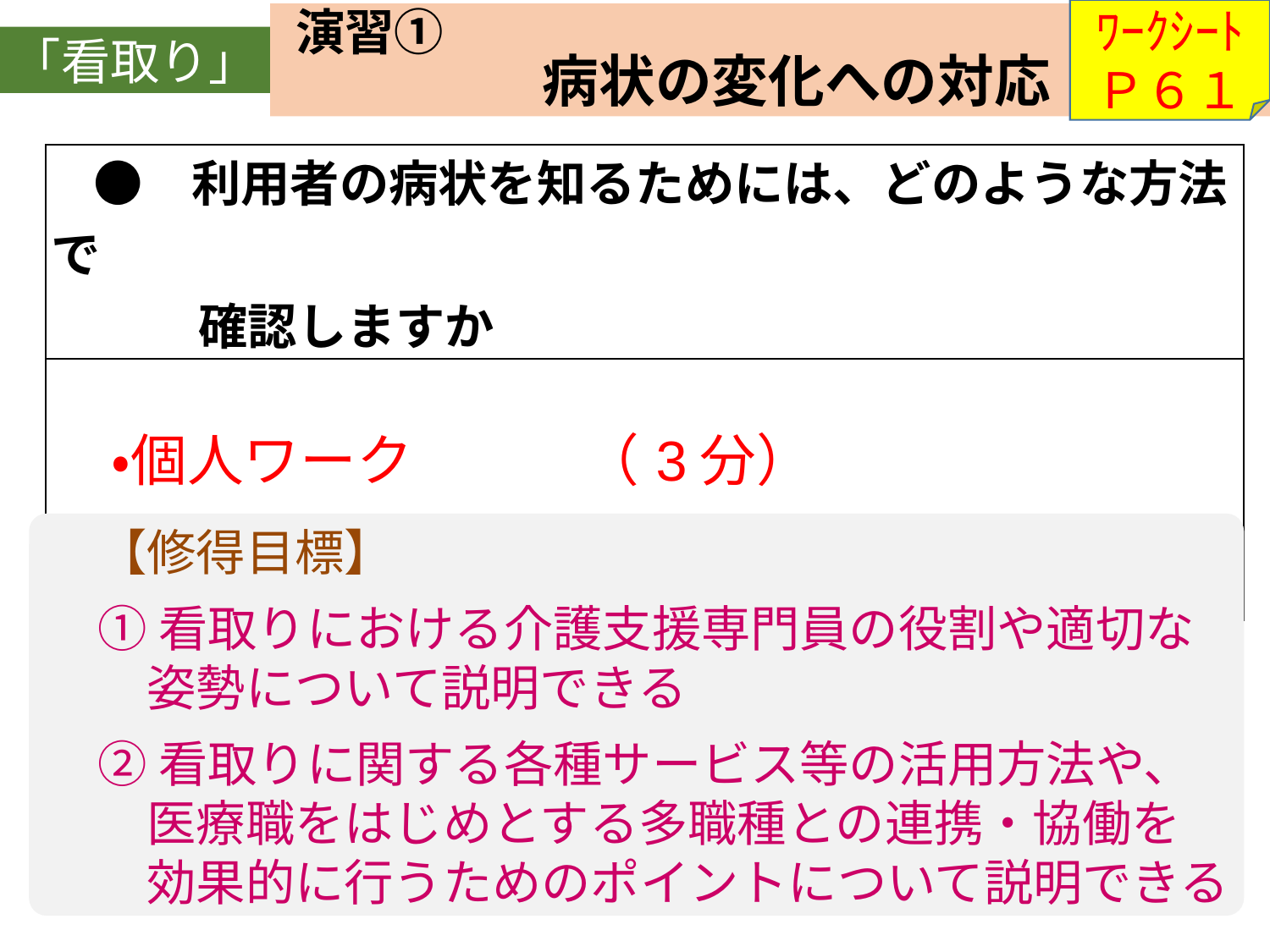

演習①
　　　　　病状の変化への対応
ﾜｰｸｼｰﾄ
Ｐ６１
「看取り」
| ●　利用者の病状を知るためには、どのような方法で 　　　確認しますか |
| --- |
| ・個人ワーク　　　（3分） 　・グループワーク　（10分） |
【修得目標】

①看取りにおける介護支援専門員の役割や適切な
　姿勢について説明できる

②看取りに関する各種サービス等の活用方法や、
　医療職をはじめとする多職種との連携・協働を
　効果的に行うためのポイントについて説明できる